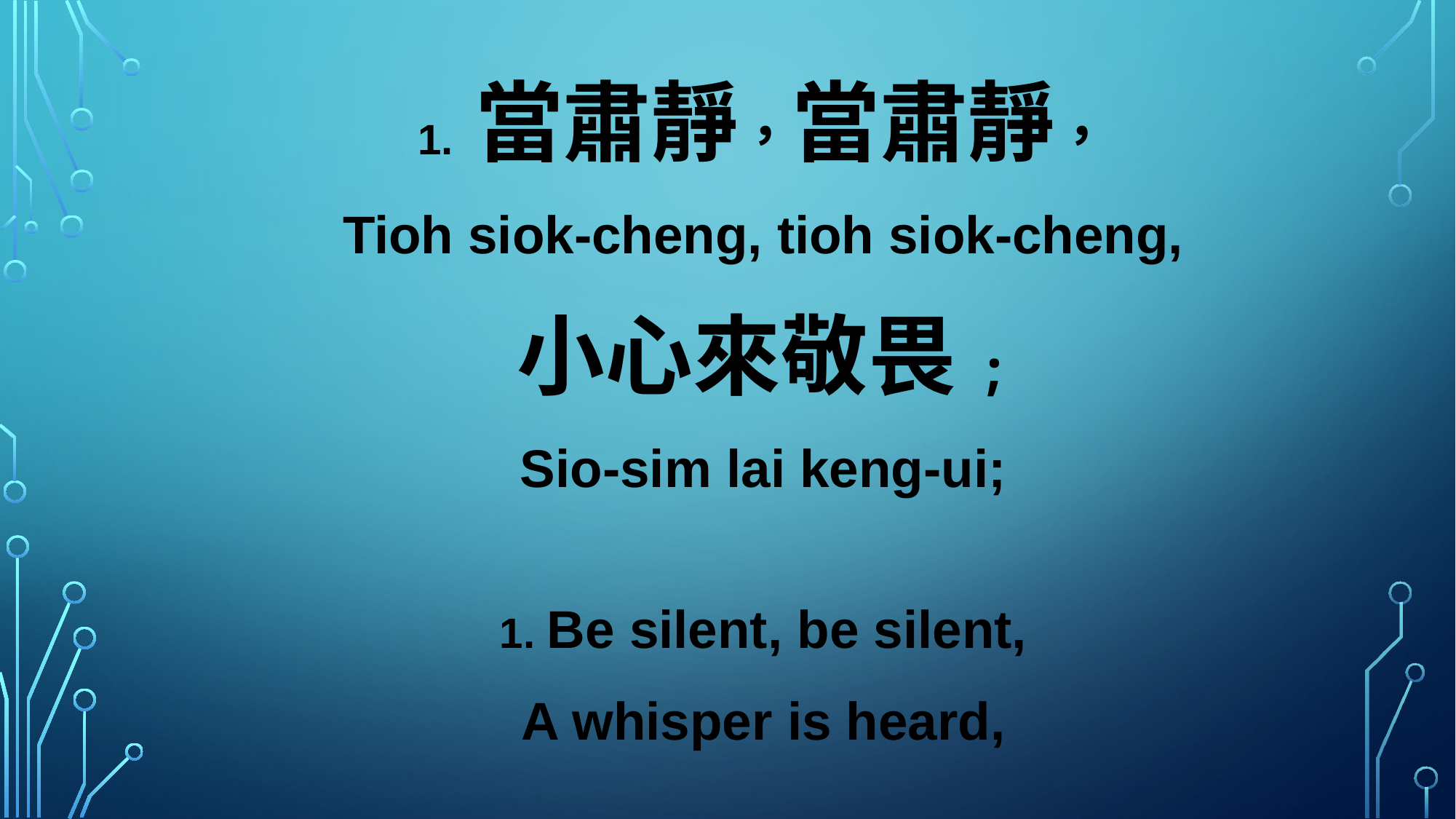

1. 當肅靜，當肅靜，
Tioh siok-cheng, tioh siok-cheng,
小心來敬畏;
Sio-sim lai keng-ui;

1. Be silent, be silent,
A whisper is heard,